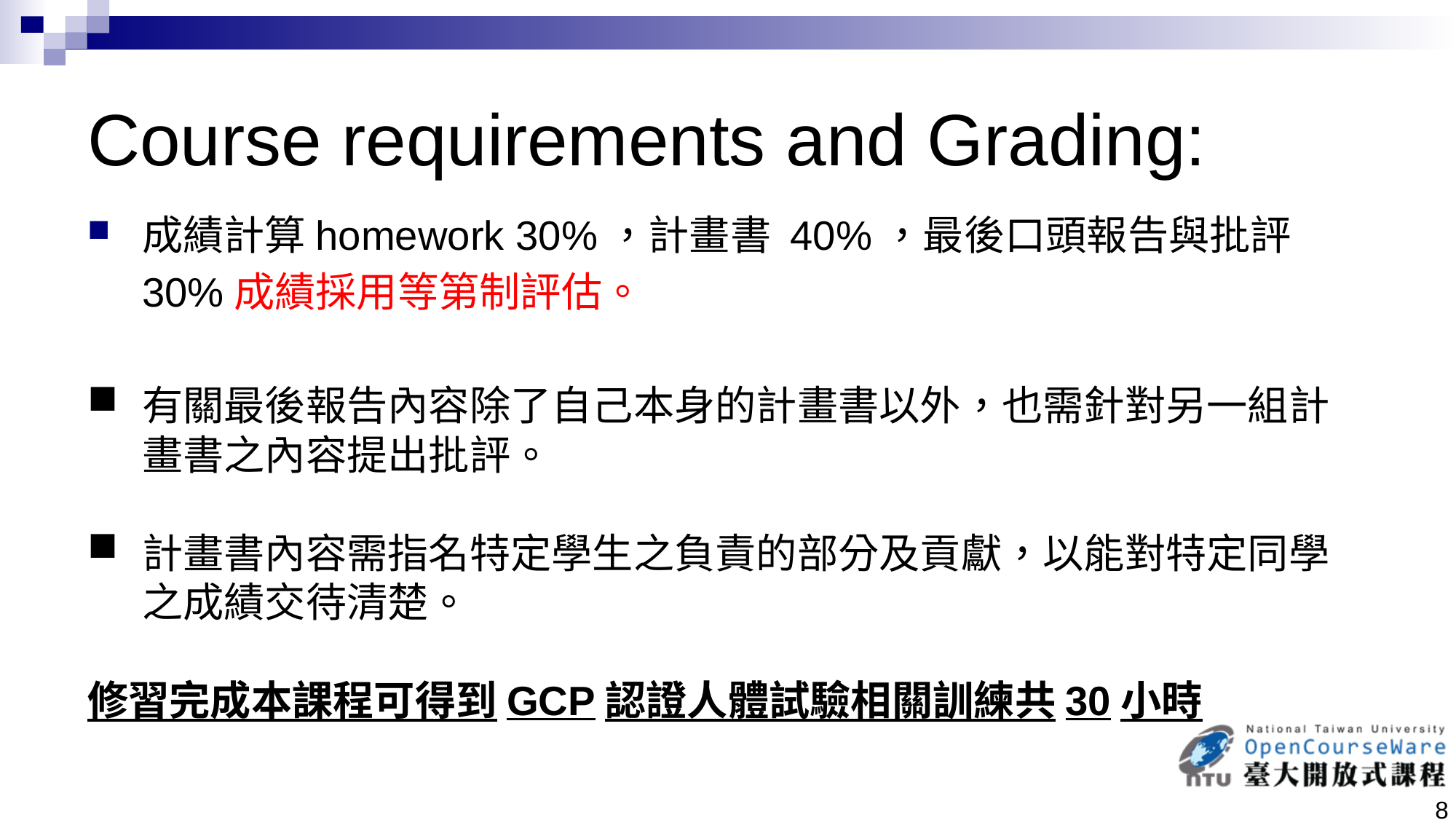

# Course requirements and Grading:
成績計算homework 30%，計畫書 40%，最後口頭報告與批評 30%成績採用等第制評估。

有關最後報告內容除了自己本身的計畫書以外，也需針對另一組計畫書之內容提出批評。

計畫書內容需指名特定學生之負責的部分及貢獻，以能對特定同學之成績交待清楚。

修習完成本課程可得到GCP認證人體試驗相關訓練共30小時
8